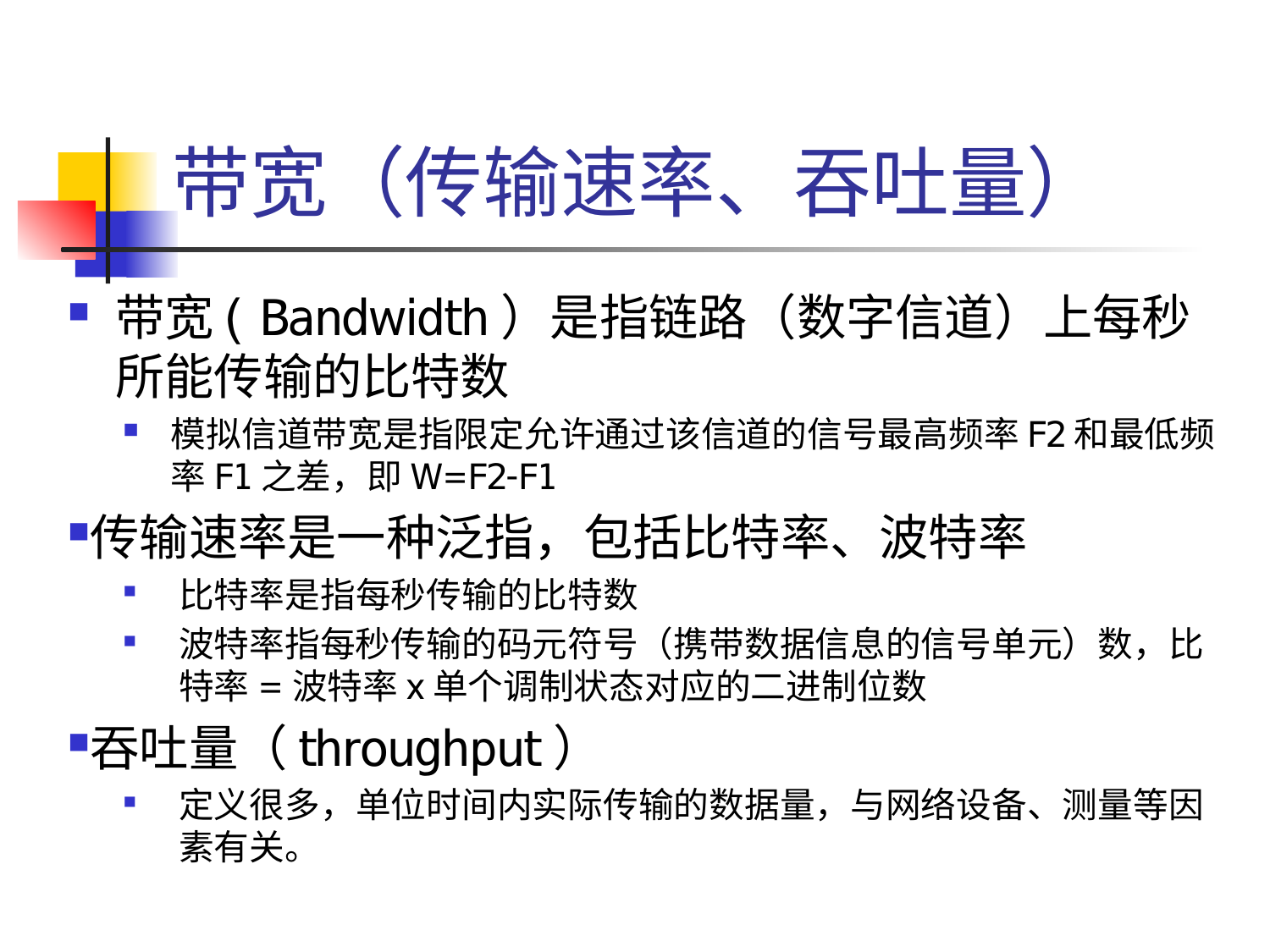

# 带宽（传输速率、吞吐量）
带宽( Bandwidth）是指链路（数字信道）上每秒所能传输的比特数
模拟信道带宽是指限定允许通过该信道的信号最高频率F2和最低频率F1之差，即W=F2-F1
传输速率是一种泛指，包括比特率、波特率
比特率是指每秒传输的比特数
波特率指每秒传输的码元符号（携带数据信息的信号单元）数，比特率=波特率x单个调制状态对应的二进制位数
吞吐量（throughput）
定义很多，单位时间内实际传输的数据量，与网络设备、测量等因素有关。